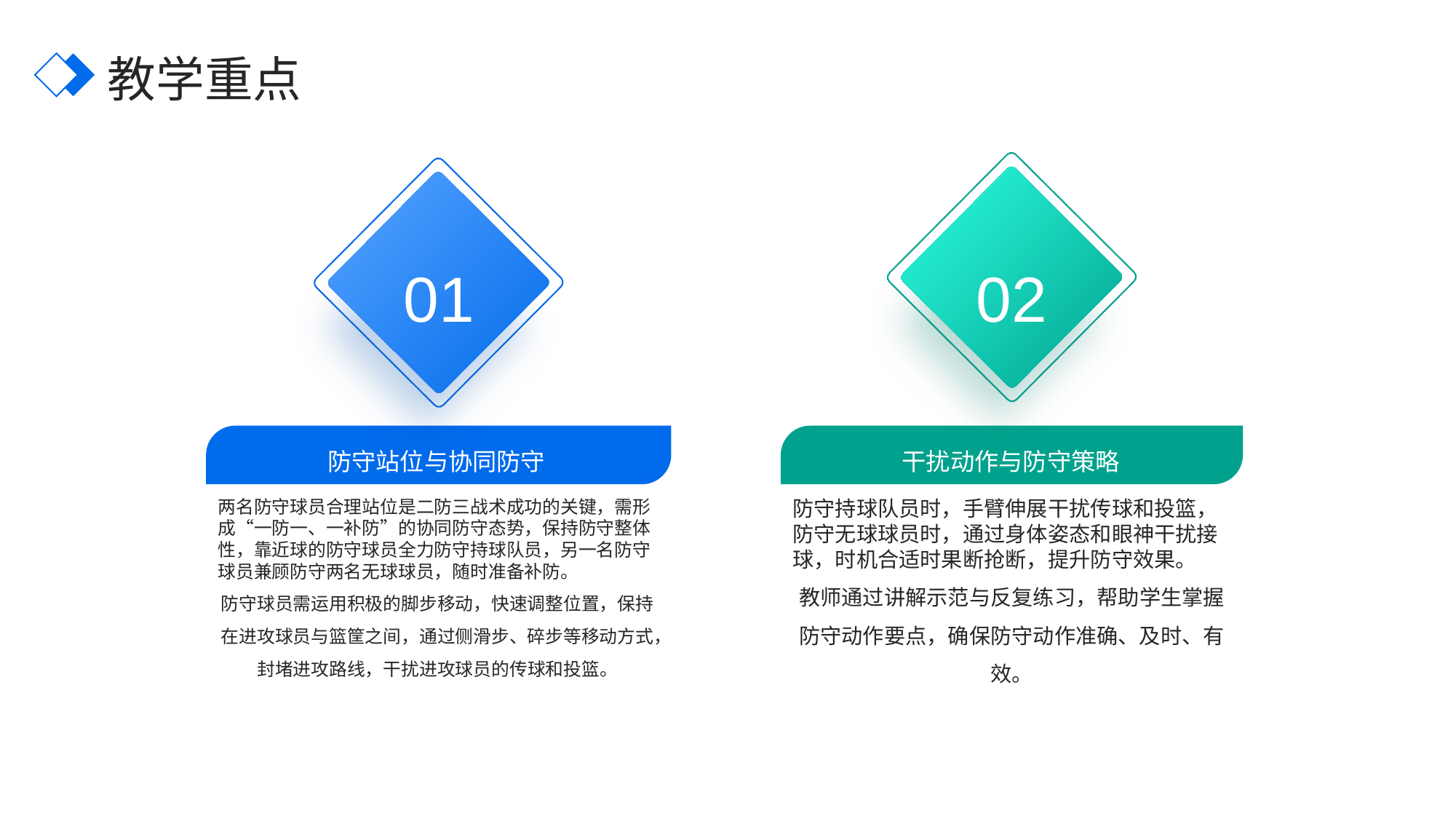

教学重点

01
02

防守站位与协同防守
干扰动作与防守策略
两名防守球员合理站位是二防三战术成功的关键，需形成“一防一、一补防”的协同防守态势，保持防守整体性，靠近球的防守球员全力防守持球队员，另一名防守球员兼顾防守两名无球球员，随时准备补防。
防守球员需运用积极的脚步移动，快速调整位置，保持在进攻球员与篮筐之间，通过侧滑步、碎步等移动方式，封堵进攻路线，干扰进攻球员的传球和投篮。
防守持球队员时，手臂伸展干扰传球和投篮，防守无球球员时，通过身体姿态和眼神干扰接球，时机合适时果断抢断，提升防守效果。
教师通过讲解示范与反复练习，帮助学生掌握防守动作要点，确保防守动作准确、及时、有效。